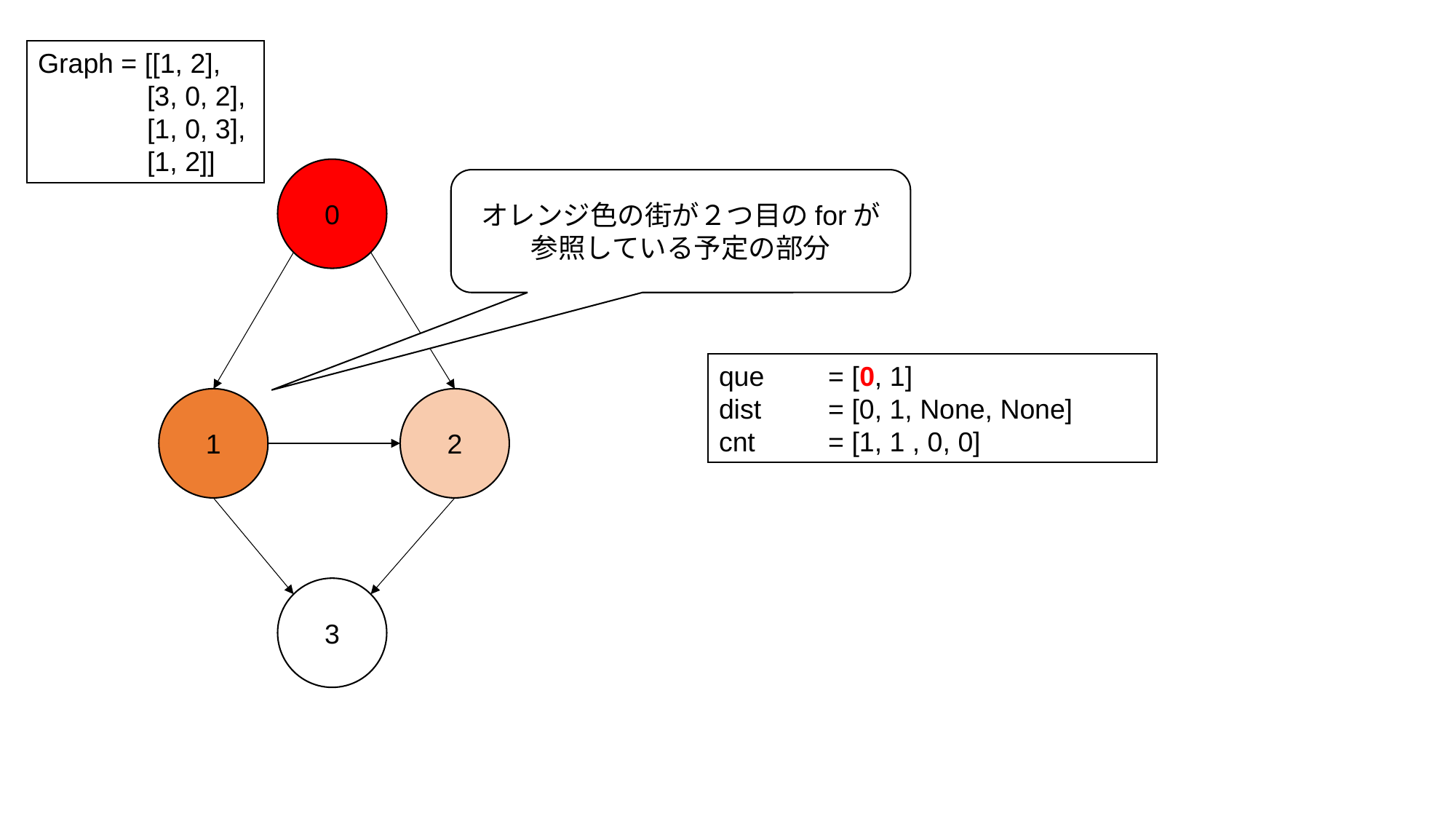

Graph = [[1, 2],
	[3, 0, 2],
	[1, 0, 3],
	[1, 2]]
0
オレンジ色の街が２つ目のforが
参照している予定の部分
que	= [0, 1]
dist 	= [0, 1, None, None]
cnt  	= [1, 1 , 0, 0]
1
2
3